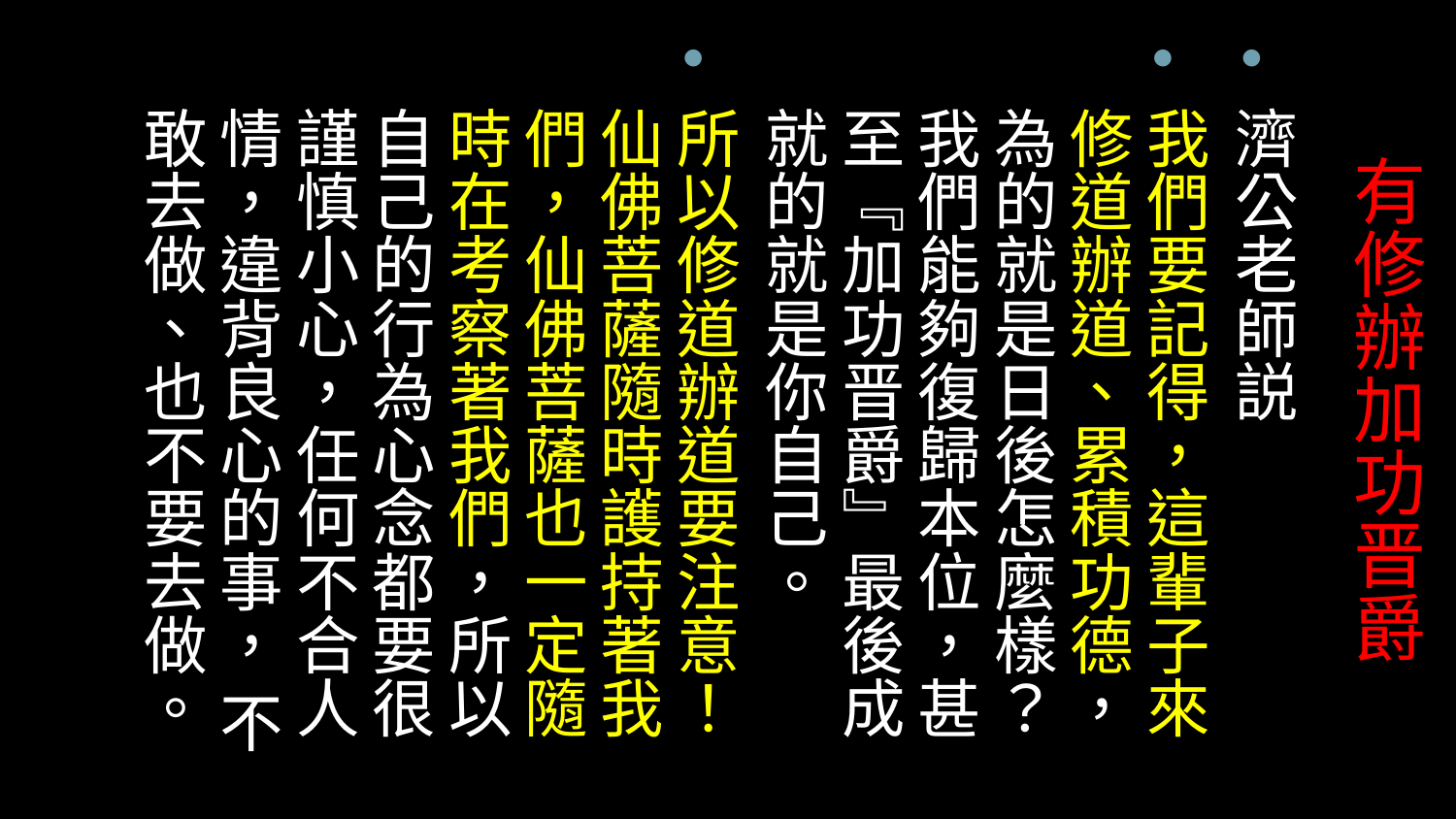

# 有修辦加功晋爵
濟公老師説
我們要記得，這輩子來修道辦道、累積功德，為的就是日後怎麼樣？我們能夠復歸本位，甚至『加功晋爵』最後成就的就是你自己。
所以修道辦道要注意！仙佛菩薩隨時護持著我們，仙佛菩薩也一定隨時在考察著我們，所以自己的行為心念都要很謹慎小心，任何不合人情，違背良心的事， 不敢去做、也不要去做。